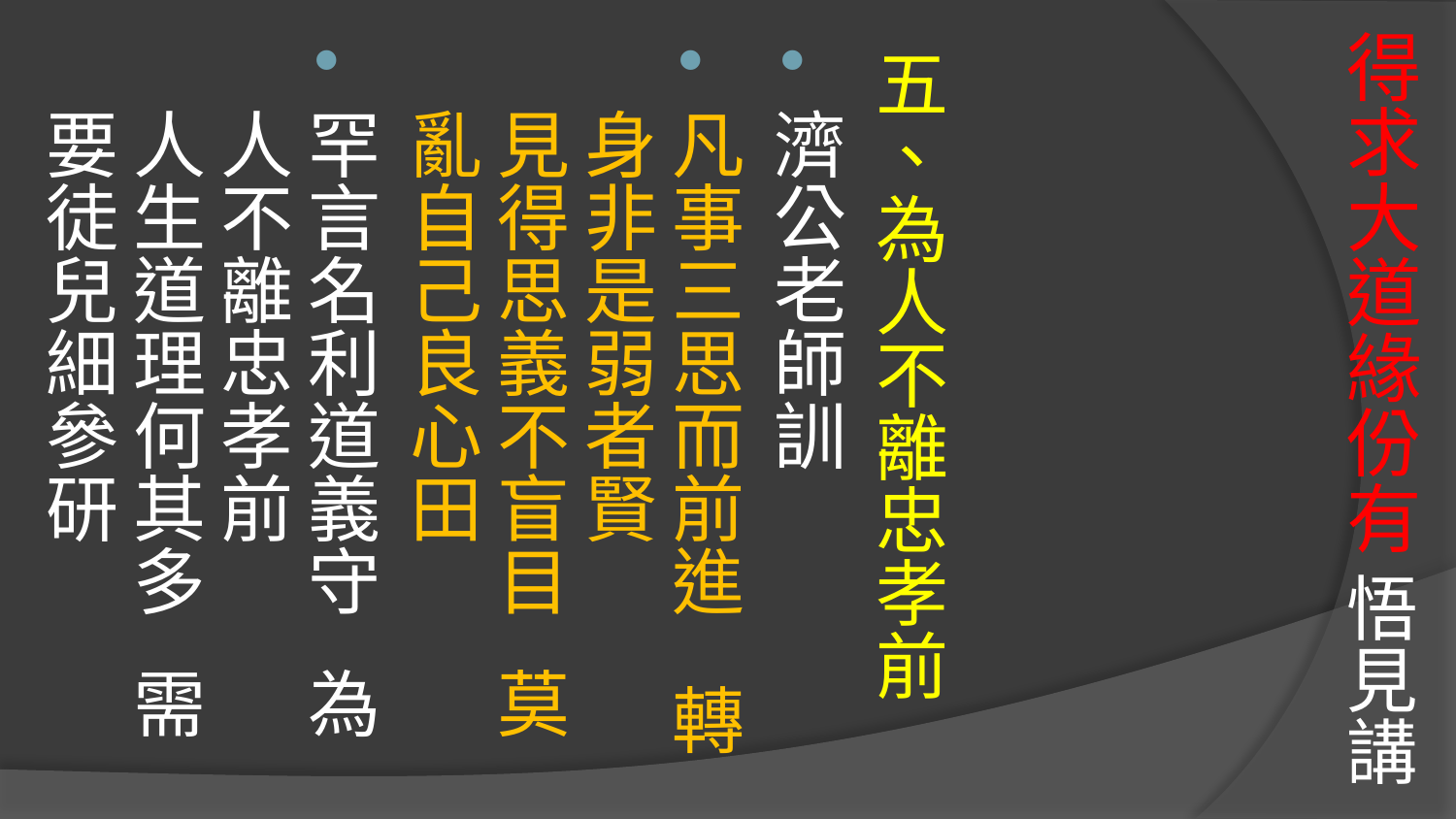

# 得求大道緣份有 悟見講
五、為人不離忠孝前
濟公老師訓
凡事三思而前進    轉身非是弱者賢
見得思義不盲目   莫亂自己良心田
罕言名利道義守   為人不離忠孝前
人生道理何其多   需要徒兒細參研